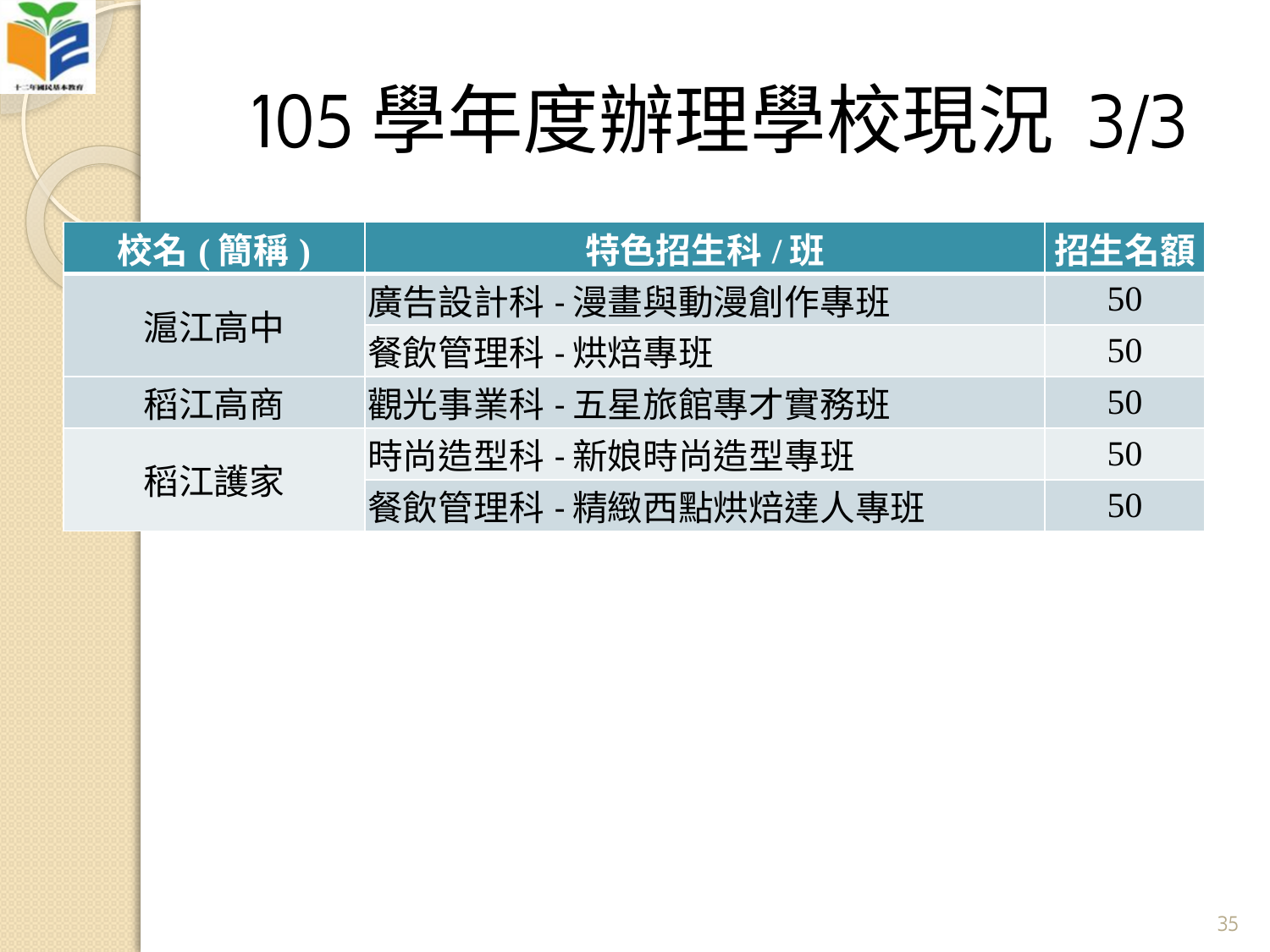

# 105學年度辦理學校現況 3/3
| 校名(簡稱) | 特色招生科/班 | 招生名額 |
| --- | --- | --- |
| 滬江高中 | 廣告設計科-漫畫與動漫創作專班 | 50 |
|  | 餐飲管理科-烘焙專班 | 50 |
| 稻江高商 | 觀光事業科-五星旅館專才實務班 | 50 |
| 稻江護家 | 時尚造型科-新娘時尚造型專班 | 50 |
|  | 餐飲管理科-精緻西點烘焙達人專班 | 50 |
35